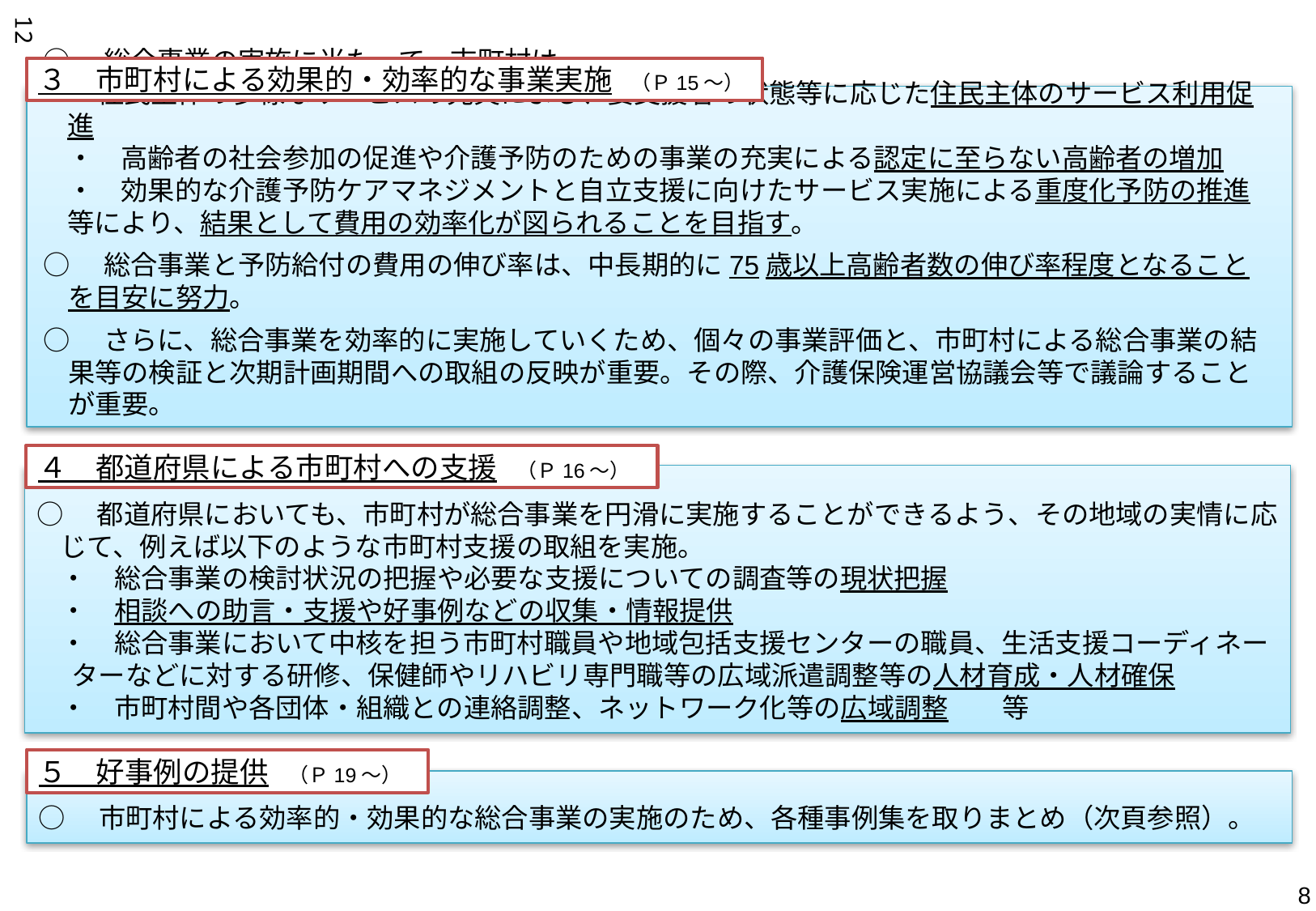

12
３　市町村による効果的・効率的な事業実施　（Ｐ15～）
○　総合事業の実施に当たって、市町村は、
・　住民主体の多様なサービスの充実による、要支援者の状態等に応じた住民主体のサービス利用促進
・　高齢者の社会参加の促進や介護予防のための事業の充実による認定に至らない高齢者の増加
・　効果的な介護予防ケアマネジメントと自立支援に向けたサービス実施による重度化予防の推進
等により、結果として費用の効率化が図られることを目指す。
○　総合事業と予防給付の費用の伸び率は、中長期的に75歳以上高齢者数の伸び率程度となることを目安に努力。
○　さらに、総合事業を効率的に実施していくため、個々の事業評価と、市町村による総合事業の結果等の検証と次期計画期間への取組の反映が重要。その際、介護保険運営協議会等で議論することが重要。

４　都道府県による市町村への支援　（Ｐ16～）
○　都道府県においても、市町村が総合事業を円滑に実施することができるよう、その地域の実情に応じて、例えば以下のような市町村支援の取組を実施。
・　総合事業の検討状況の把握や必要な支援についての調査等の現状把握
・　相談への助言・支援や好事例などの収集・情報提供
・　総合事業において中核を担う市町村職員や地域包括支援センターの職員、生活支援コーディネーターなどに対する研修、保健師やリハビリ専門職等の広域派遣調整等の人材育成・人材確保
・　市町村間や各団体・組織との連絡調整、ネットワーク化等の広域調整　　等
５　好事例の提供　（Ｐ19～）
○　市町村による効率的・効果的な総合事業の実施のため、各種事例集を取りまとめ（次頁参照）。
8